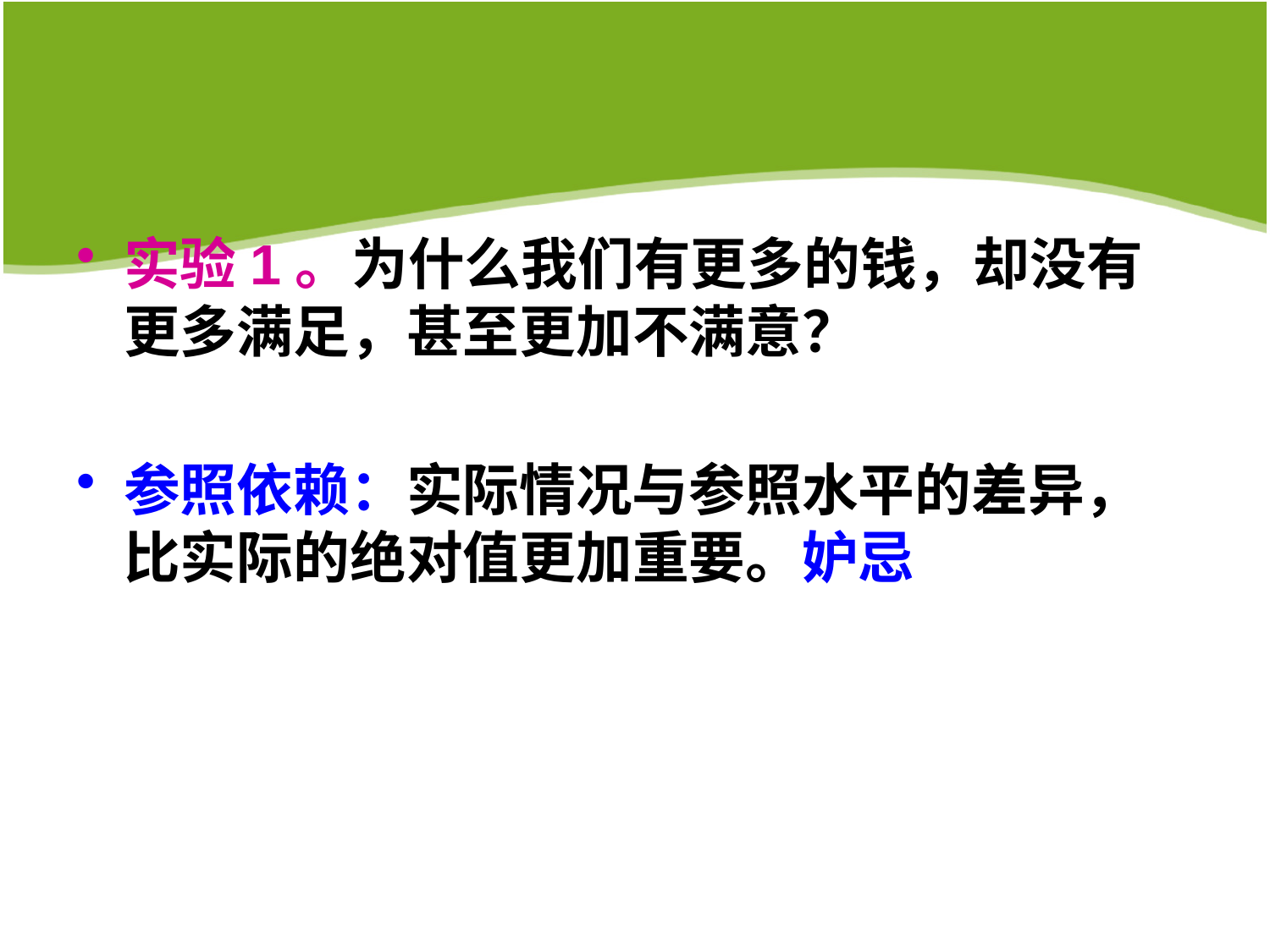

实验1。为什么我们有更多的钱，却没有更多满足，甚至更加不满意？

参照依赖：实际情况与参照水平的差异，比实际的绝对值更加重要。妒忌